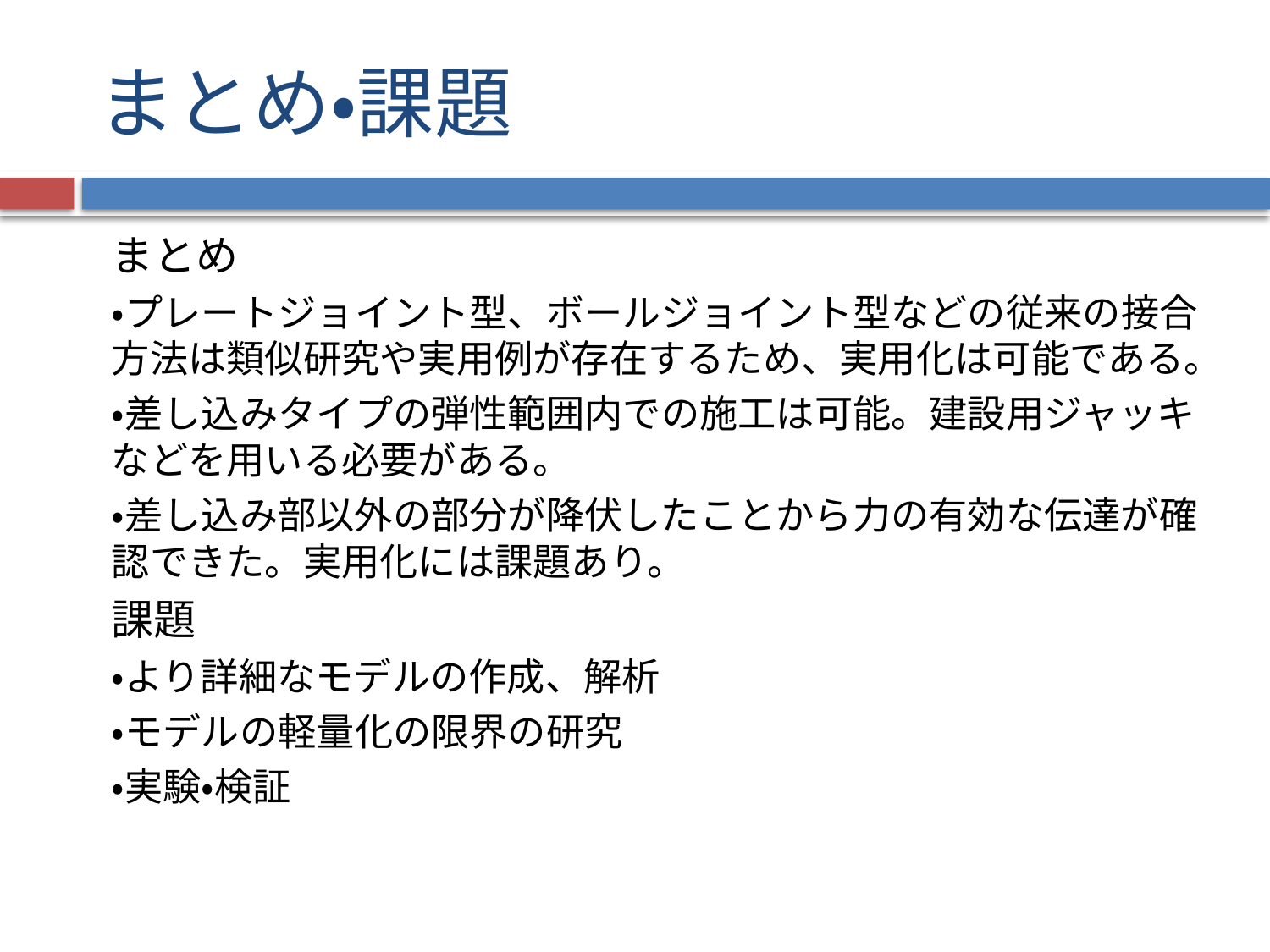

# まとめ・課題
まとめ
・プレートジョイント型、ボールジョイント型などの従来の接合方法は類似研究や実用例が存在するため、実用化は可能である。
・差し込みタイプの弾性範囲内での施工は可能。建設用ジャッキなどを用いる必要がある。
・差し込み部以外の部分が降伏したことから力の有効な伝達が確認できた。実用化には課題あり。
課題
・より詳細なモデルの作成、解析
・モデルの軽量化の限界の研究
・実験・検証